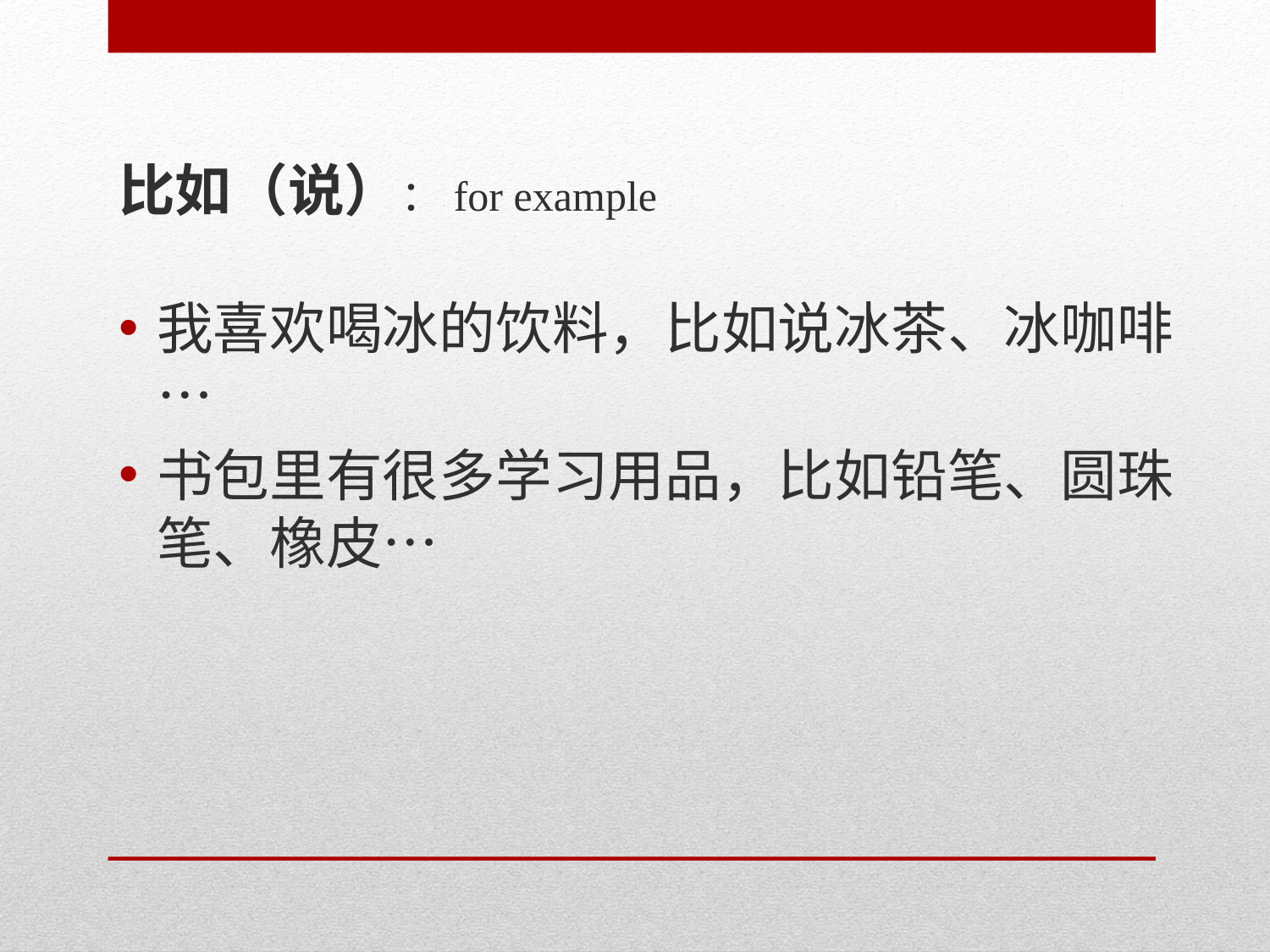

比如（说）：for example

我喜欢喝冰的饮料，比如说冰茶、冰咖啡…
书包里有很多学习用品，比如铅笔、圆珠笔、橡皮…